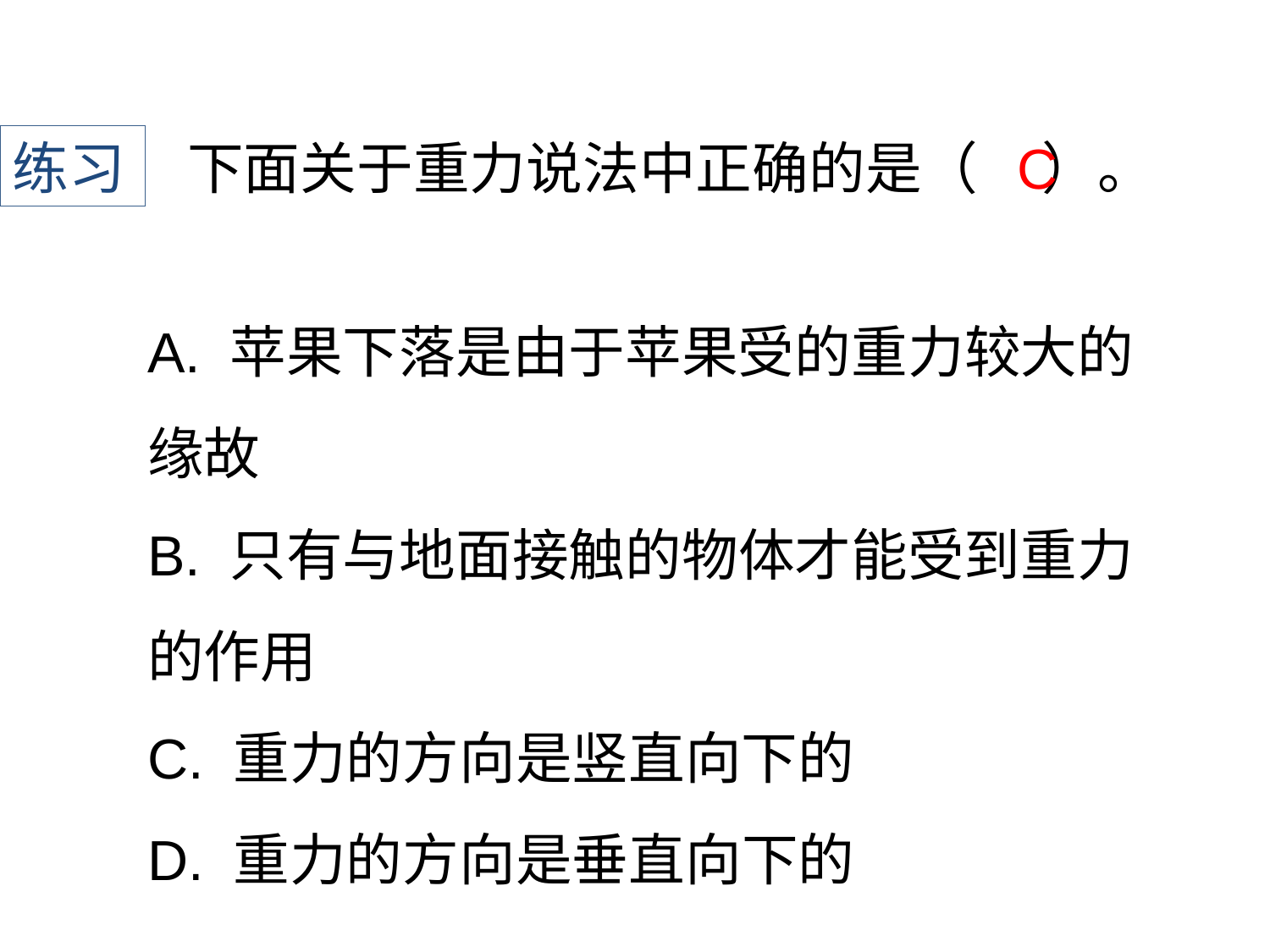

练习
下面关于重力说法中正确的是（     ）。
C
A. 苹果下落是由于苹果受的重力较大的缘故
B. 只有与地面接触的物体才能受到重力的作用
C. 重力的方向是竖直向下的
D. 重力的方向是垂直向下的